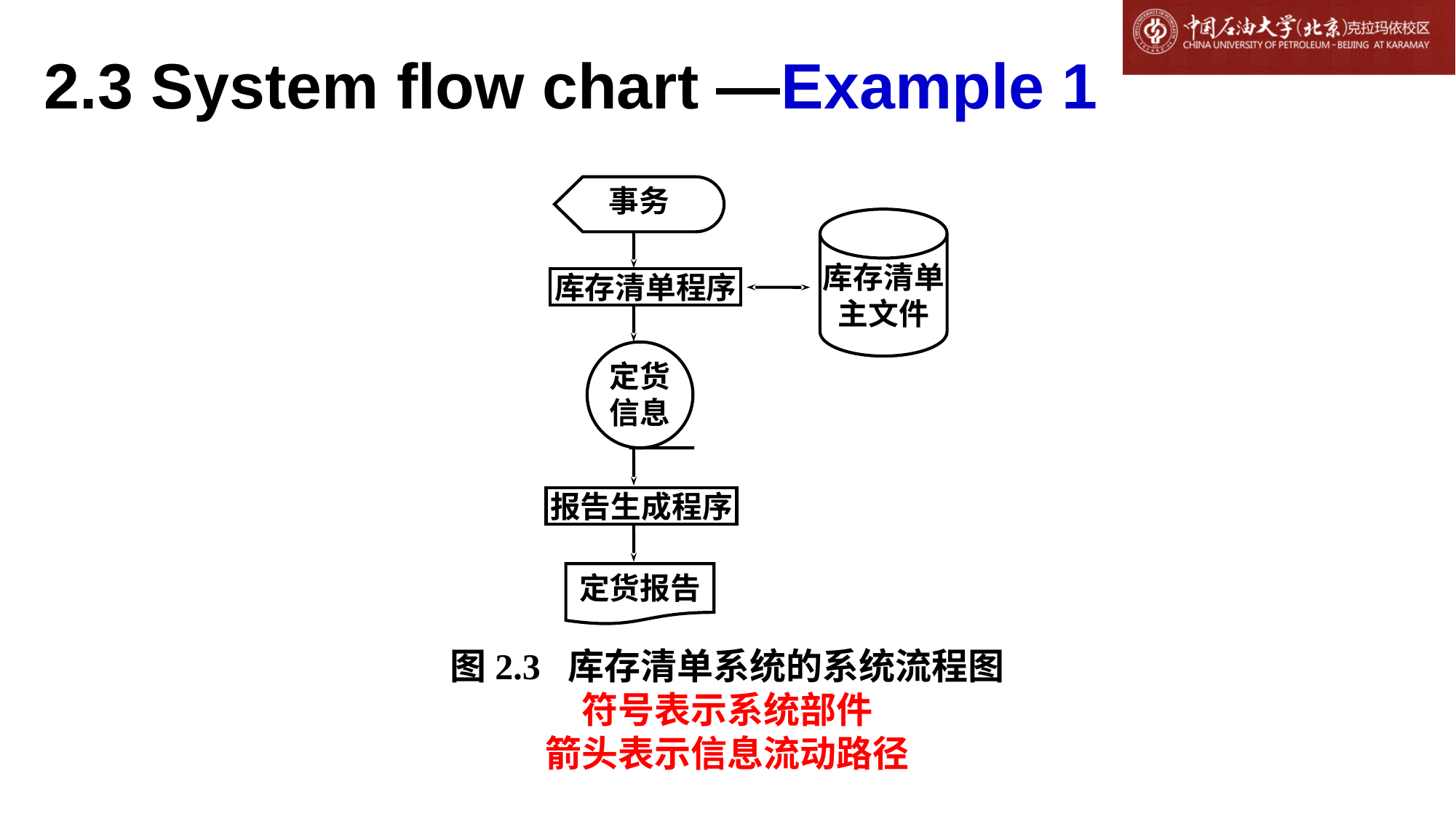

# 2.3 System flow chart —Example 1
事务
库存清单主文件

库存清单程序

定货信息

报告生成程序

定货报告
图2.3  库存清单系统的系统流程图
符号表示系统部件
箭头表示信息流动路径